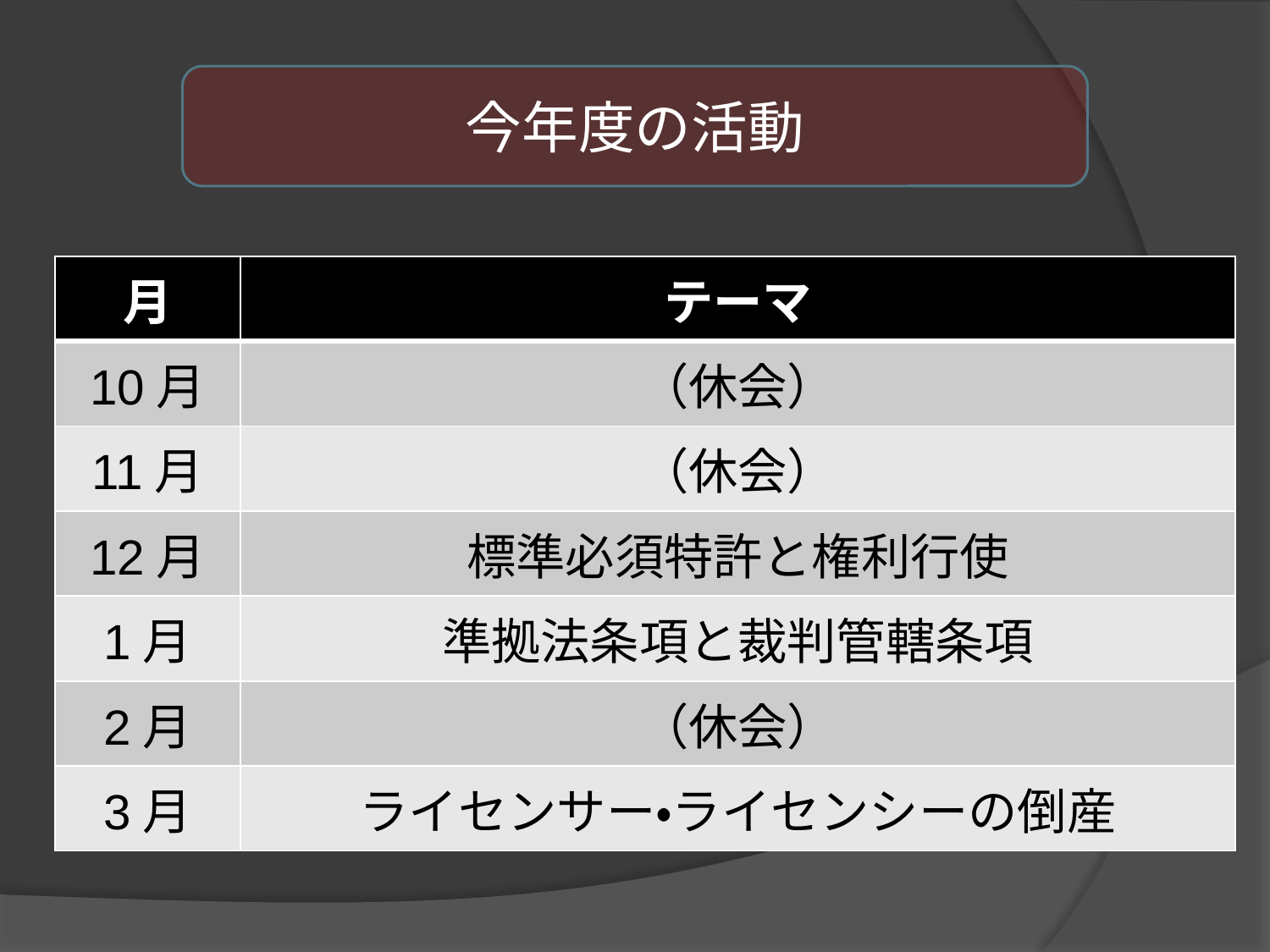

今年度の活動
| 月 | テーマ |
| --- | --- |
| 10月 | （休会） |
| 11月 | （休会） |
| 12月 | 標準必須特許と権利行使 |
| 1月 | 準拠法条項と裁判管轄条項 |
| 2月 | （休会） |
| 3月 | ライセンサー・ライセンシーの倒産 |